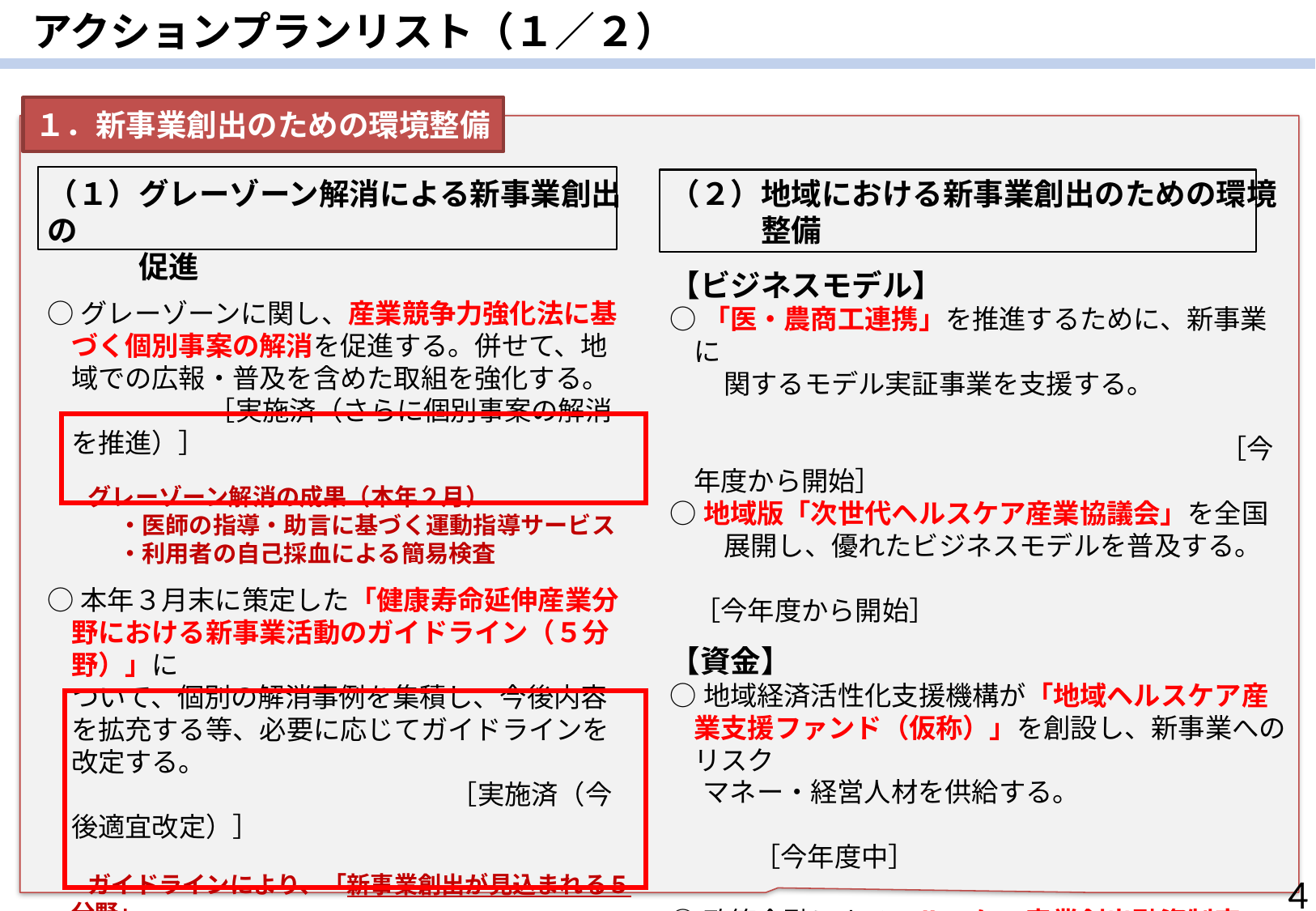

アクションプランリスト（１／２）
１．新事業創出のための環境整備

（１）グレーゾーン解消による新事業創出の
　　　促進

○グレーゾーンに関し、産業競争力強化法に基づく個別事案の解消を促進する。併せて、地域での広報・普及を含めた取組を強化する。
　　　　　　［実施済（さらに個別事案の解消を推進）］

　　グレーゾーン解消の成果（本年２月）
　　　・医師の指導・助言に基づく運動指導サービス
　　　・利用者の自己採血による簡易検査

○本年３月末に策定した「健康寿命延伸産業分野における新事業活動のガイドライン（５分野）」に
   ついて、個別の解消事例を集積し、今後内容を拡充する等、必要に応じてガイドラインを改定する。
　　　　　　　　　　　　　　　［実施済（今後適宜改定）］

　　ガイドラインにより、「新事業創出が見込まれる５分野」
　　　・医師の指導・助言に基づく運動・栄養指導サービス
　　 ・通院患者等への病院食の配食サービス
　　 ・利用者の自己採血による簡易な検査（測定）
　　 ・健康管理のためのレセプトデータ等の分析
　　 ・地域の関係者が連携した複合的な生活支援サービス
（２）地域における新事業創出のための環境
　　　整備

【ビジネスモデル】
○「医・農商工連携」を推進するために、新事業に
　　関するモデル実証事業を支援する。
　　　　　　　　　　　　 　　　　　　 　　［今年度から開始］
○地域版「次世代ヘルスケア産業協議会」を全国
　　展開し、優れたビジネスモデルを普及する。
　　　　　　　　　　　　　　　　　　　　　［今年度から開始］

【資金】
○地域経済活性化支援機構が「地域ヘルスケア産業支援ファンド（仮称）」を創設し、新事業へのリスク
　 マネー・経営人材を供給する。
　　　　　　　　　　　　　　　  　　　　　　　　 　［今年度中］
○政策金融によるヘルスケア産業創出融資制度の設立を検討する。　　　  　　　 　　　［今夏に制度要求］

【人材】
○地域の保健師等の専門人材やアクティブシニア人材を活用するためのマッチング事業を支援する。
                                                  ［今年度から開始］

4